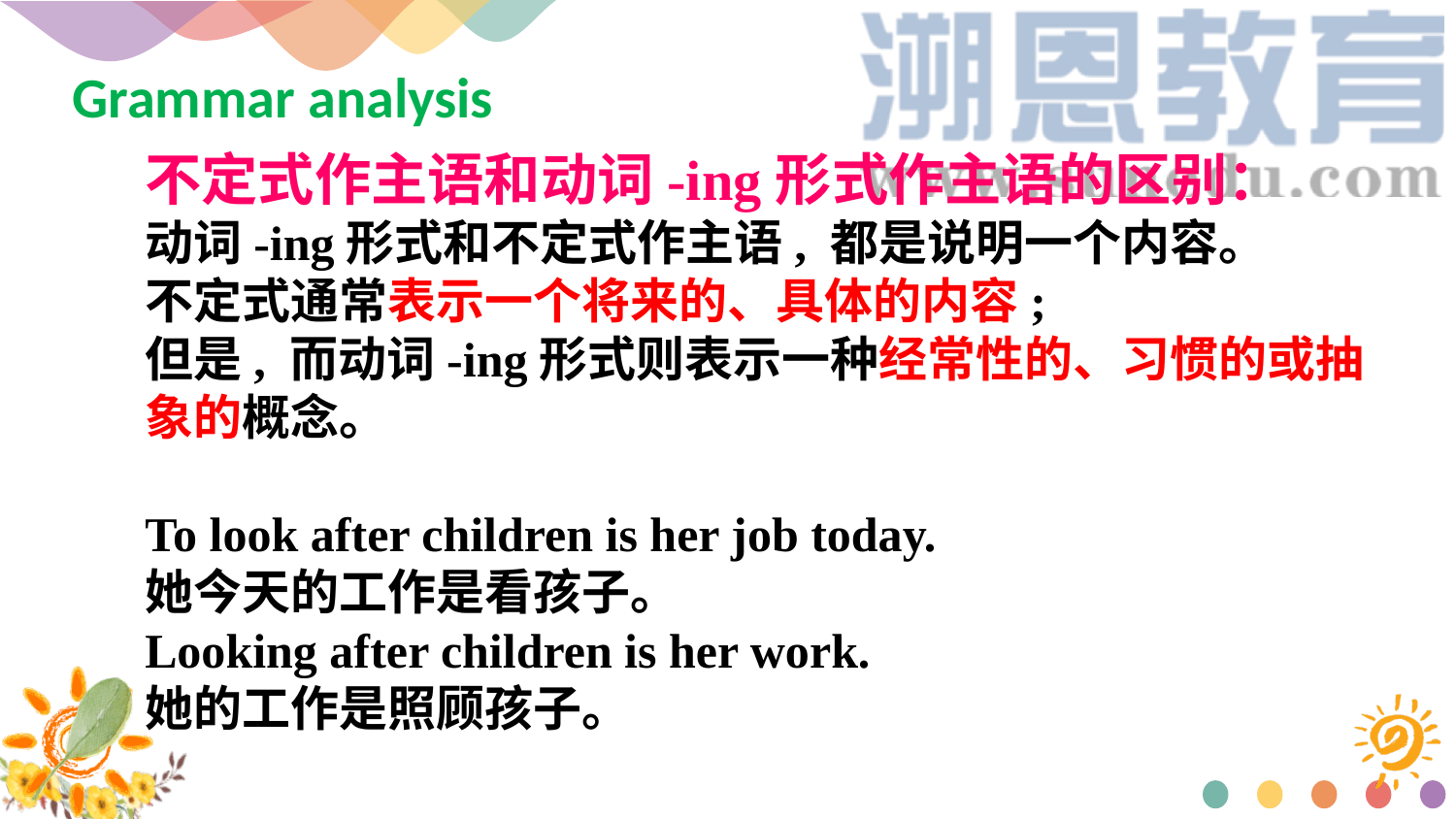

Grammar analysis
不定式作主语和动词-ing形式作主语的区别：
动词-ing形式和不定式作主语, 都是说明一个内容。
不定式通常表示一个将来的、具体的内容;
但是, 而动词-ing形式则表示一种经常性的、习惯的或抽象的概念。

To look after children is her job today.
她今天的工作是看孩子。
Looking after children is her work.
她的工作是照顾孩子。